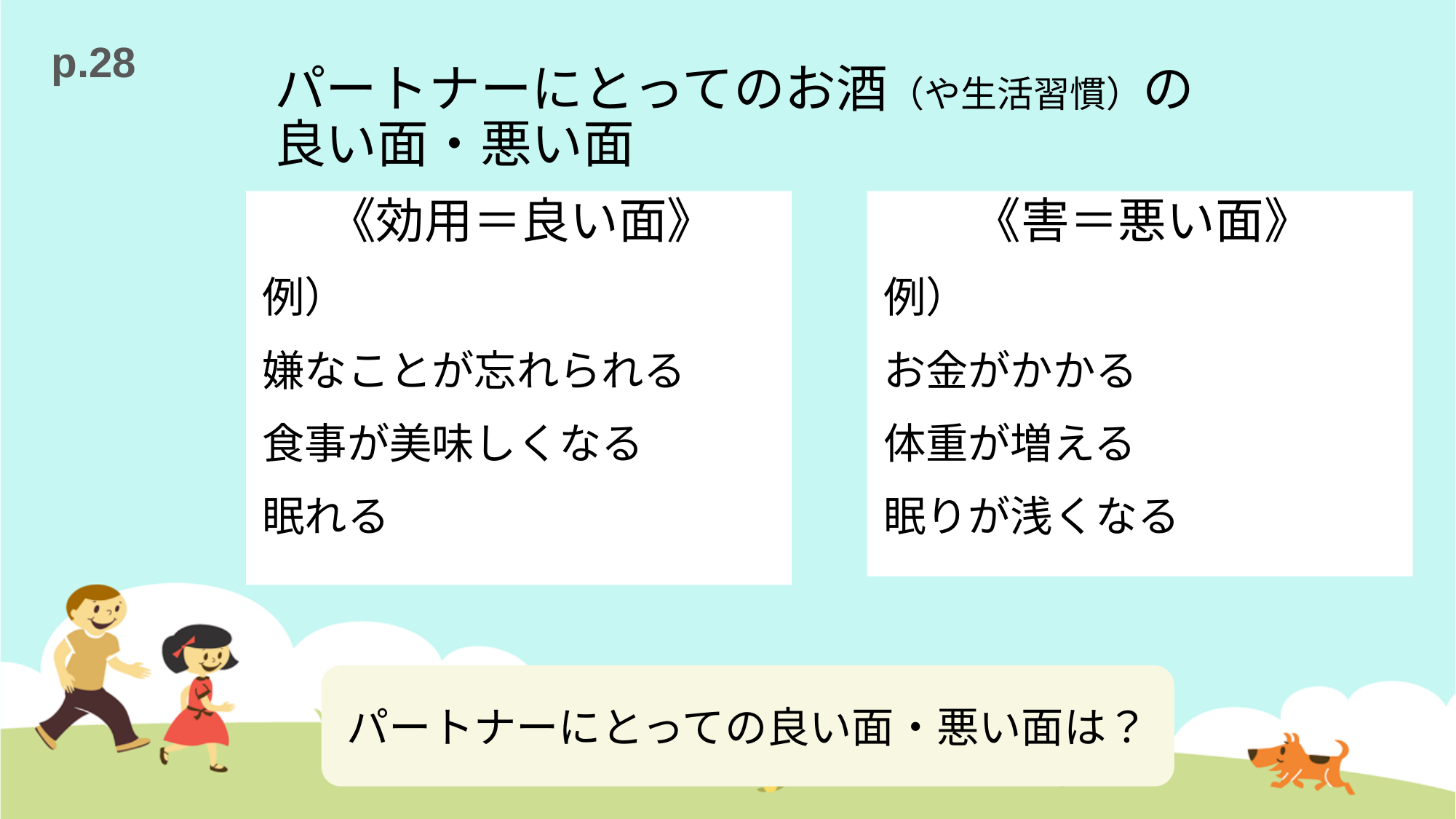

p.28
# パートナーにとってのお酒（や生活習慣）の 良い面・悪い面
《効用＝良い面》
例）
嫌なことが忘れられる
食事が美味しくなる
眠れる
《害＝悪い面》
例）
お金がかかる
体重が増える
眠りが浅くなる
パートナーにとっての良い面・悪い面は？